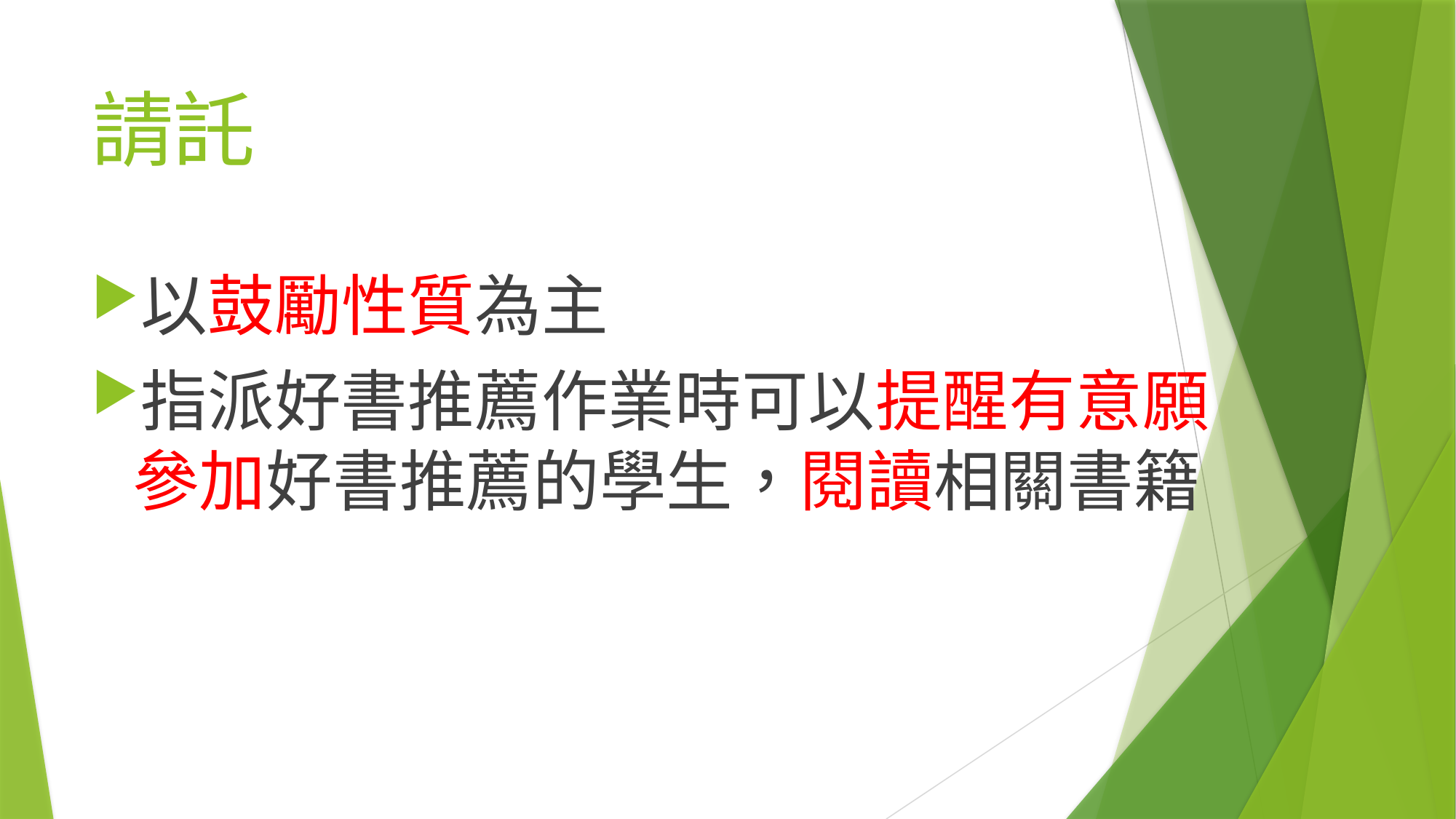

# 請託
以鼓勵性質為主
指派好書推薦作業時可以提醒有意願參加好書推薦的學生，閱讀相關書籍